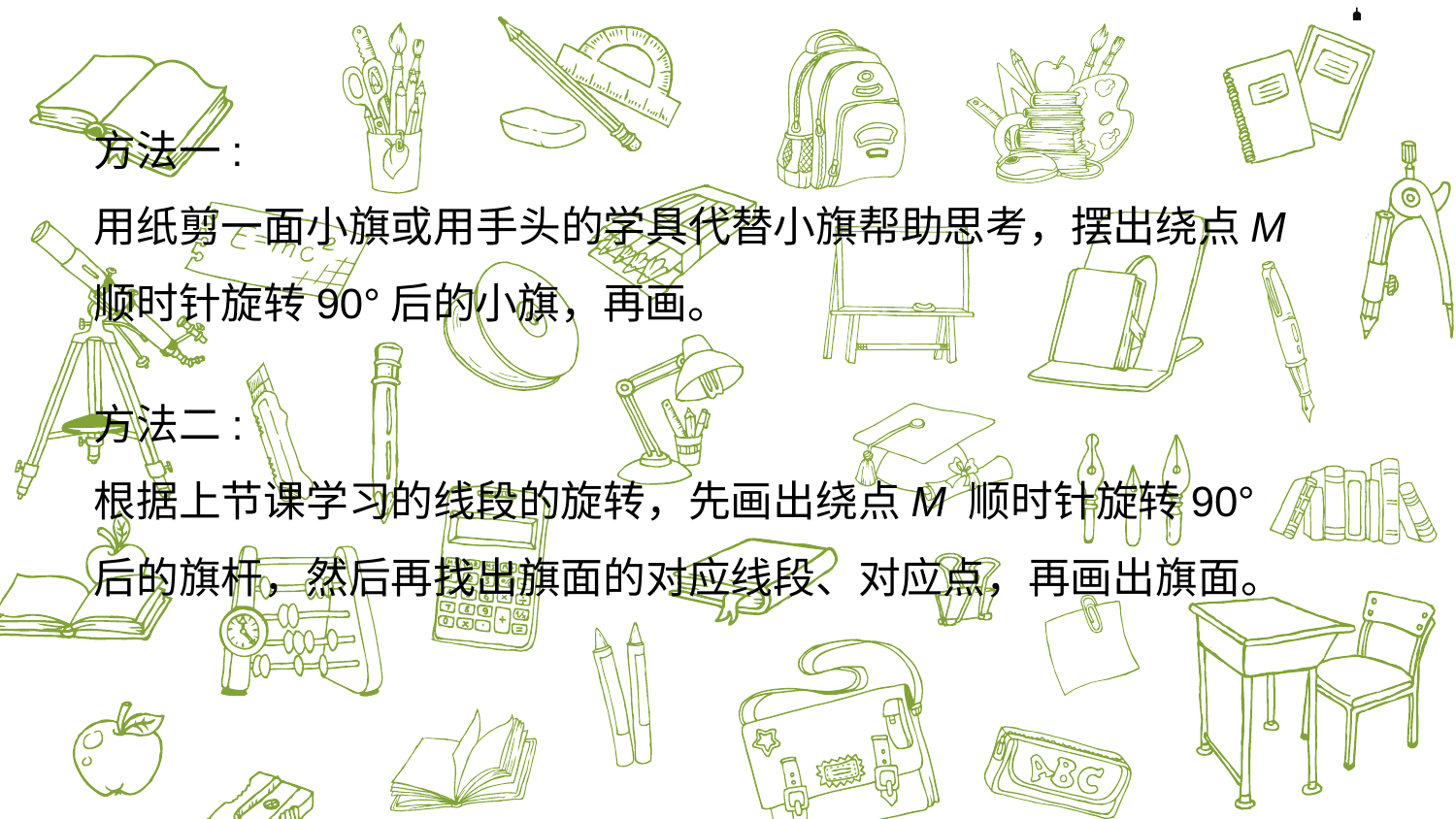

方法一:
用纸剪一面小旗或用手头的学具代替小旗帮助思考，摆出绕点M顺时针旋转90°后的小旗，再画。
方法二:
根据上节课学习的线段的旋转，先画出绕点M 顺时针旋转90°后的旗杆，然后再找出旗面的对应线段、对应点，再画出旗面。